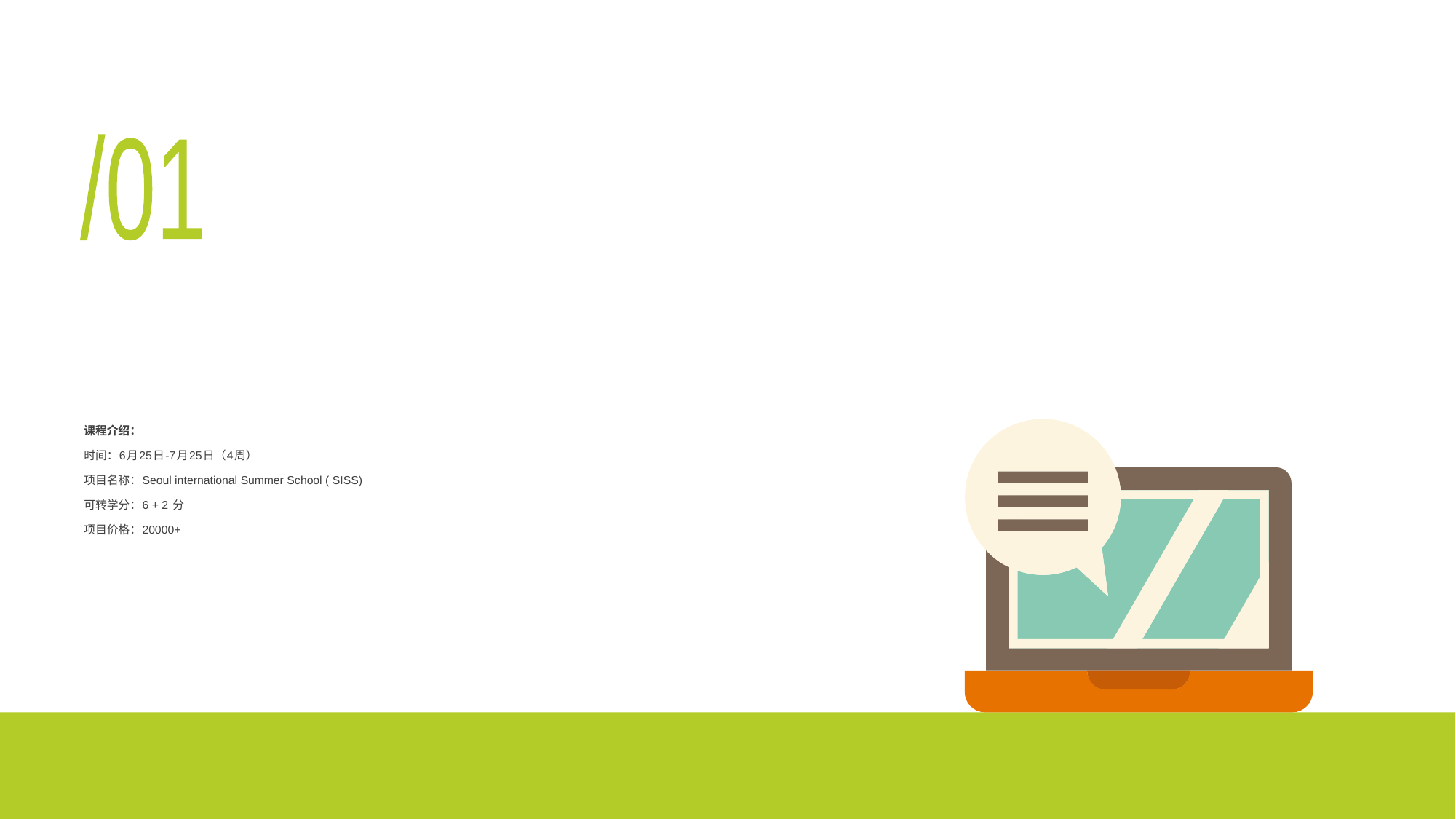

/01
# 课程介绍： 时间：6月25日-7月25日（4周） 项目名称：Seoul international Summer School ( SISS) 可转学分：6 + 2 分 项目价格：20000+